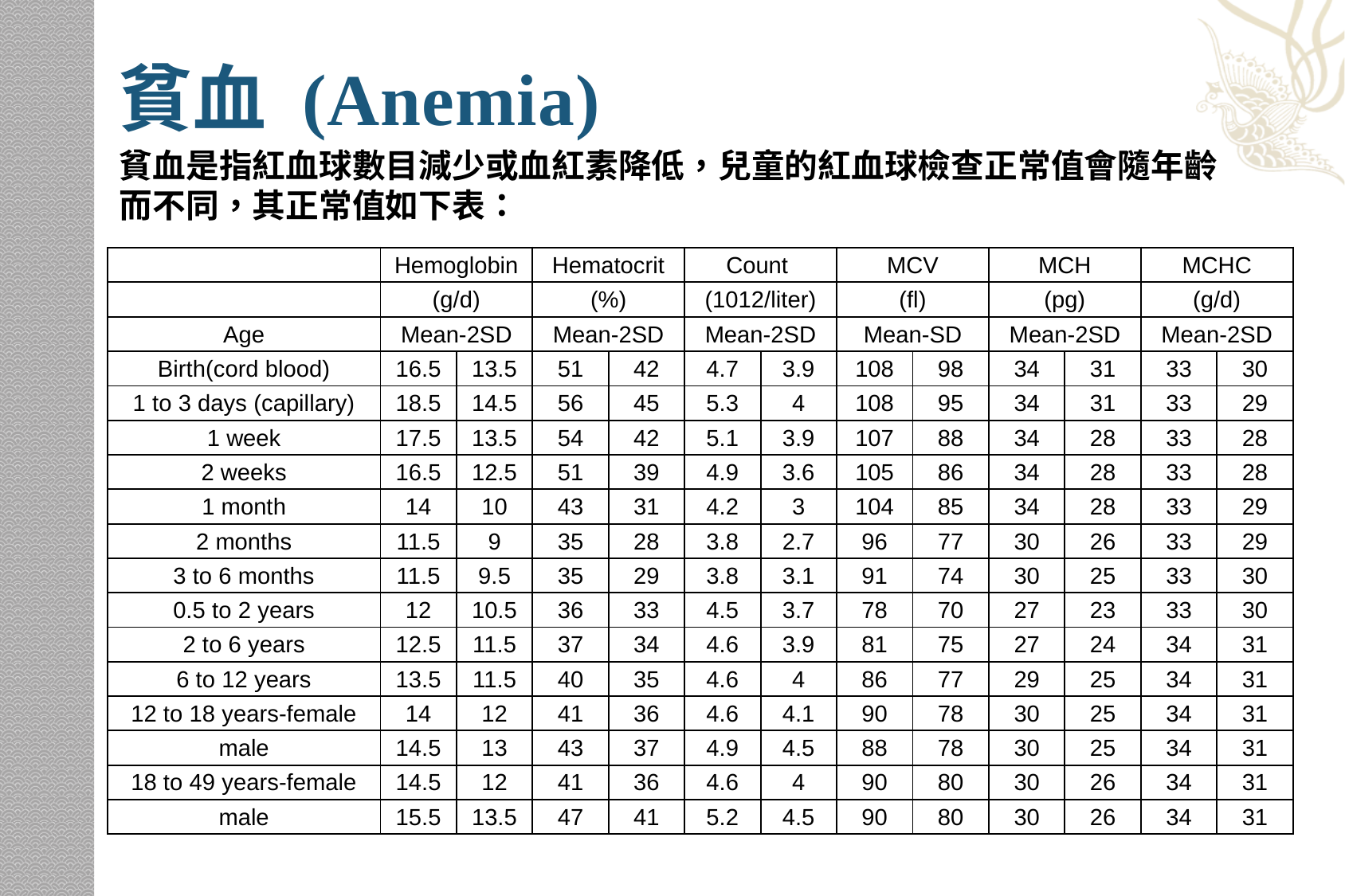

# 貧血 (Anemia)
貧血是指紅血球數目減少或血紅素降低，兒童的紅血球檢查正常值會隨年齡而不同，其正常值如下表：
|  | Hemoglobin |  | Hematocrit |  | Count |  | MCV |  | MCH |  | MCHC |  |
| --- | --- | --- | --- | --- | --- | --- | --- | --- | --- | --- | --- | --- |
|  | (g/d) |  | (%) |  | (1012/liter) |  | (fl) |  | (pg) |  | (g/d) |  |
| Age | Mean-2SD |  | Mean-2SD |  | Mean-2SD |  | Mean-SD |  | Mean-2SD |  | Mean-2SD |  |
| Birth(cord blood) | 16.5 | 13.5 | 51 | 42 | 4.7 | 3.9 | 108 | 98 | 34 | 31 | 33 | 30 |
| 1 to 3 days (capillary) | 18.5 | 14.5 | 56 | 45 | 5.3 | 4 | 108 | 95 | 34 | 31 | 33 | 29 |
| 1 week | 17.5 | 13.5 | 54 | 42 | 5.1 | 3.9 | 107 | 88 | 34 | 28 | 33 | 28 |
| 2 weeks | 16.5 | 12.5 | 51 | 39 | 4.9 | 3.6 | 105 | 86 | 34 | 28 | 33 | 28 |
| 1 month | 14 | 10 | 43 | 31 | 4.2 | 3 | 104 | 85 | 34 | 28 | 33 | 29 |
| 2 months | 11.5 | 9 | 35 | 28 | 3.8 | 2.7 | 96 | 77 | 30 | 26 | 33 | 29 |
| 3 to 6 months | 11.5 | 9.5 | 35 | 29 | 3.8 | 3.1 | 91 | 74 | 30 | 25 | 33 | 30 |
| 0.5 to 2 years | 12 | 10.5 | 36 | 33 | 4.5 | 3.7 | 78 | 70 | 27 | 23 | 33 | 30 |
| 2 to 6 years | 12.5 | 11.5 | 37 | 34 | 4.6 | 3.9 | 81 | 75 | 27 | 24 | 34 | 31 |
| 6 to 12 years | 13.5 | 11.5 | 40 | 35 | 4.6 | 4 | 86 | 77 | 29 | 25 | 34 | 31 |
| 12 to 18 years-female | 14 | 12 | 41 | 36 | 4.6 | 4.1 | 90 | 78 | 30 | 25 | 34 | 31 |
| male | 14.5 | 13 | 43 | 37 | 4.9 | 4.5 | 88 | 78 | 30 | 25 | 34 | 31 |
| 18 to 49 years-female | 14.5 | 12 | 41 | 36 | 4.6 | 4 | 90 | 80 | 30 | 26 | 34 | 31 |
| male | 15.5 | 13.5 | 47 | 41 | 5.2 | 4.5 | 90 | 80 | 30 | 26 | 34 | 31 |